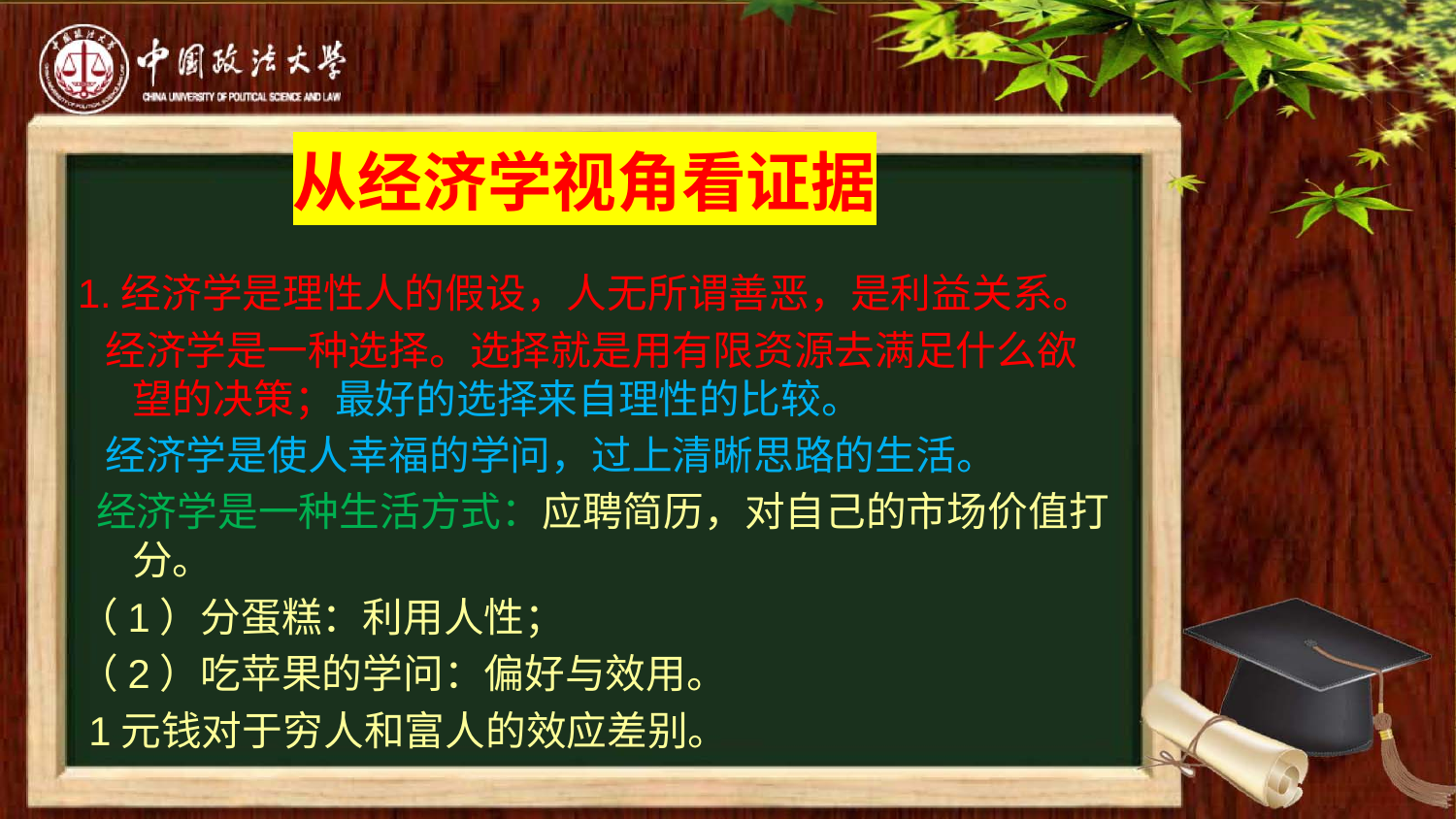

# 从经济学视角看证据
1.经济学是理性人的假设，人无所谓善恶，是利益关系。
  经济学是一种选择。选择就是用有限资源去满足什么欲望的决策；最好的选择来自理性的比较。
  经济学是使人幸福的学问，过上清晰思路的生活。
 经济学是一种生活方式：应聘简历，对自己的市场价值打分。
（1）分蛋糕：利用人性；
（2）吃苹果的学问：偏好与效用。
 1元钱对于穷人和富人的效应差别。